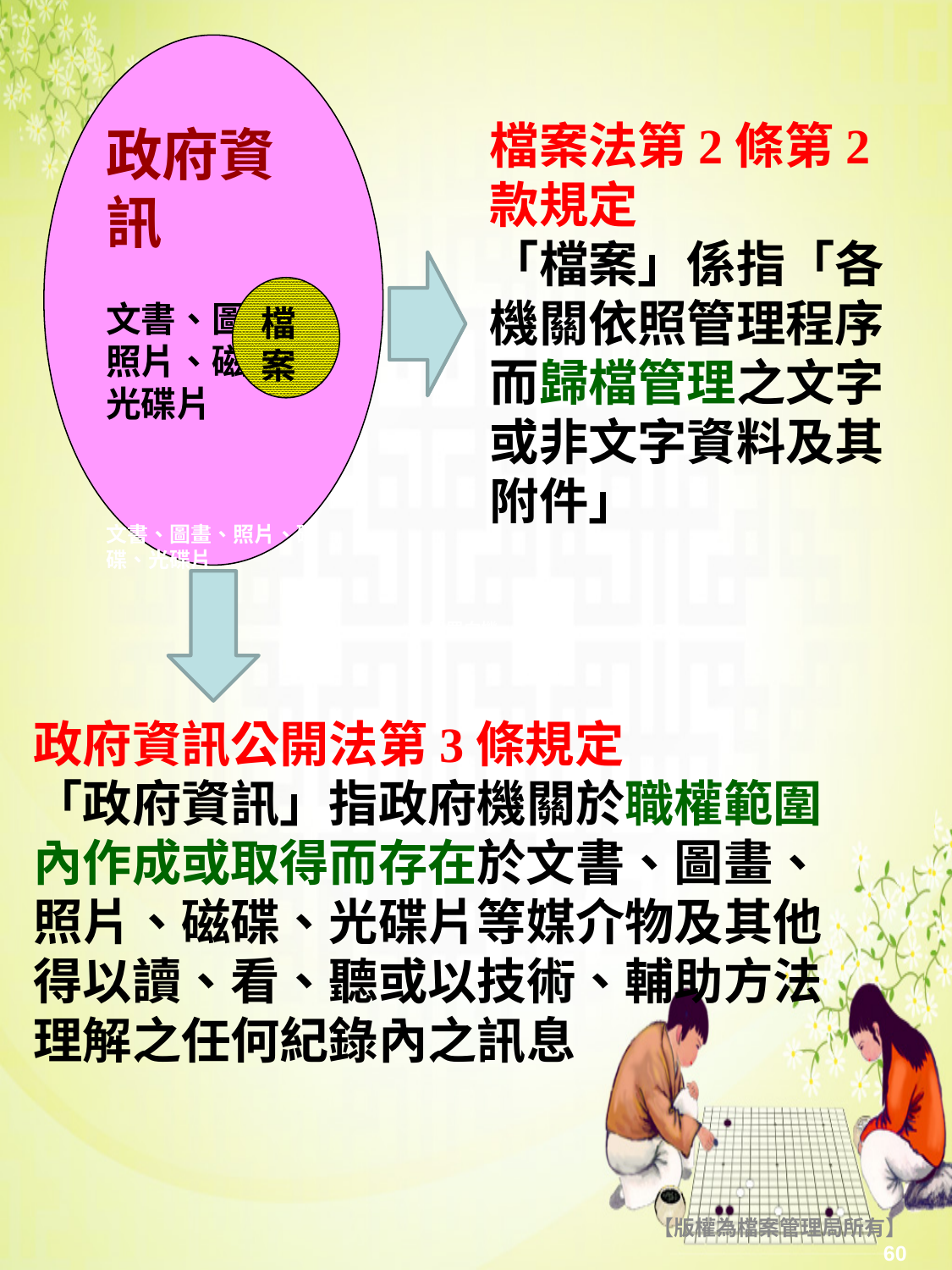

政府資訊

文書、圖畫、
照片、磁碟、
光碟片

文書、圖畫、照片、磁碟、光碟片
檔案法第2條第2款規定
「檔案」係指「各機關依照管理程序而歸檔管理之文字或非文字資料及其附件」

檔案

民眾向機
政府資訊公開法第3條規定
「政府資訊」指政府機關於職權範圍內作成或取得而存在於文書、圖畫、照片、磁碟、光碟片等媒介物及其他得以讀、看、聽或以技術、輔助方法理解之任何紀錄內之訊息
【版權為檔案管理局所有】
60